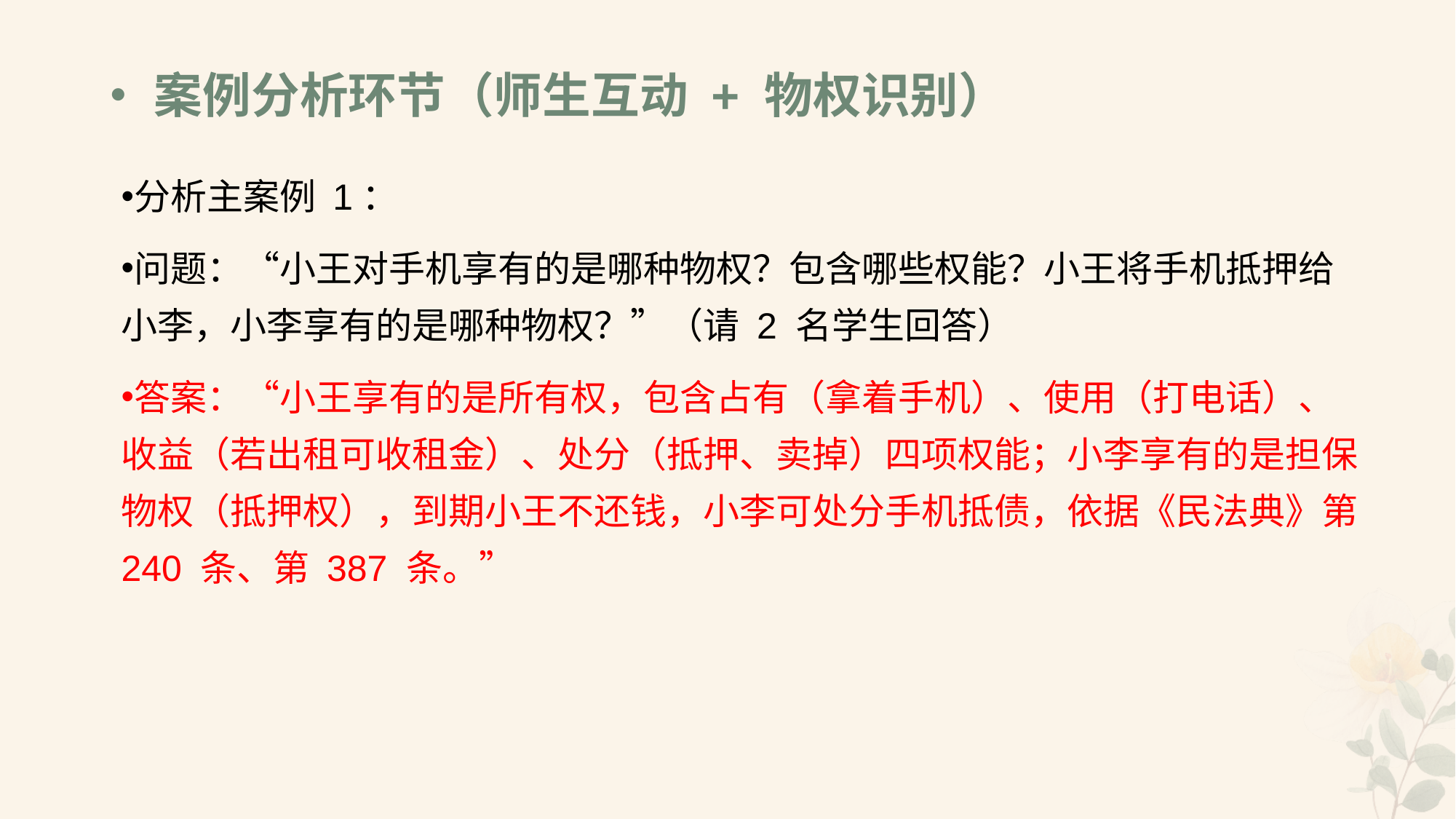

# •案例分析环节（师生互动 + 物权识别）
分析主案例 1：
问题：“小王对手机享有的是哪种物权？包含哪些权能？小王将手机抵押给小李，小李享有的是哪种物权？”（请 2 名学生回答）
答案：“小王享有的是所有权，包含占有（拿着手机）、使用（打电话）、收益（若出租可收租金）、处分（抵押、卖掉）四项权能；小李享有的是担保物权（抵押权），到期小王不还钱，小李可处分手机抵债，依据《民法典》第 240 条、第 387 条。”